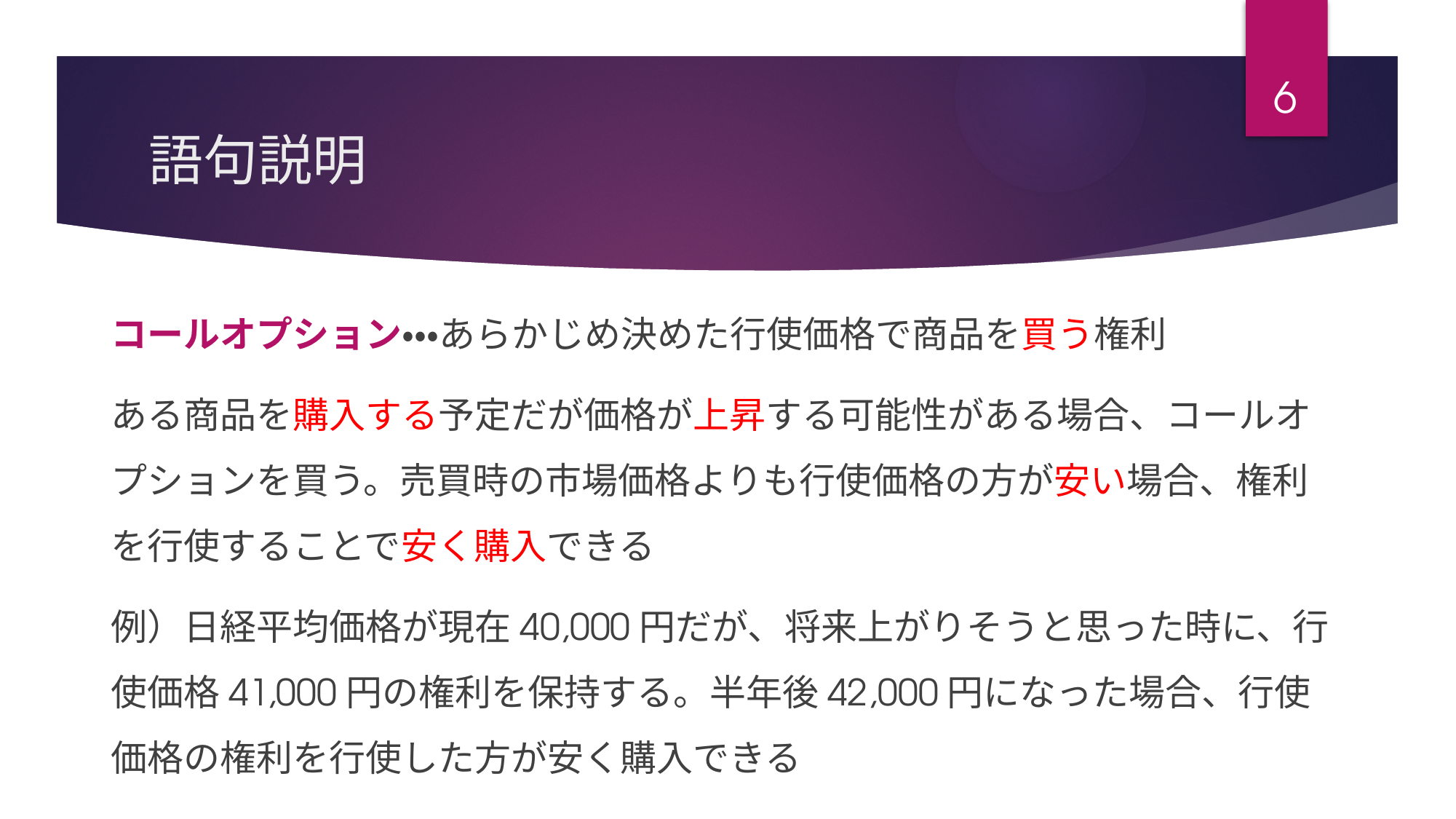

6
# 語句説明
コールオプション・・・あらかじめ決めた行使価格で商品を買う権利
ある商品を購入する予定だが価格が上昇する可能性がある場合、コールオプションを買う。売買時の市場価格よりも行使価格の方が安い場合、権利を行使することで安く購入できる
例）日経平均価格が現在40,000円だが、将来上がりそうと思った時に、行使価格41,000円の権利を保持する。半年後42,000円になった場合、行使価格の権利を行使した方が安く購入できる